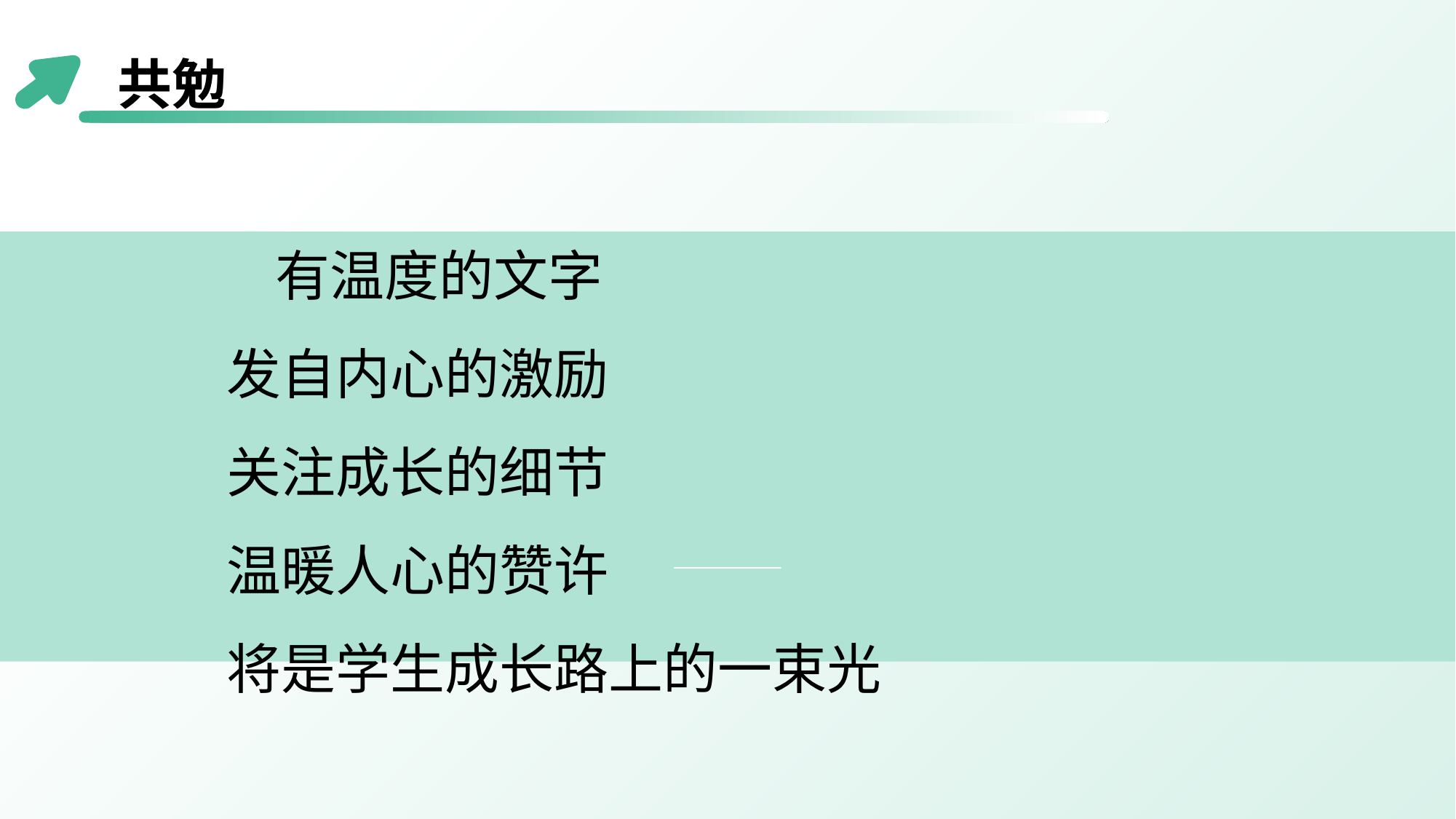

共勉

                   有温度的文字
      发自内心的激励
      关注成长的细节
      温暖人心的赞许
      将是学生成长路上的一束光